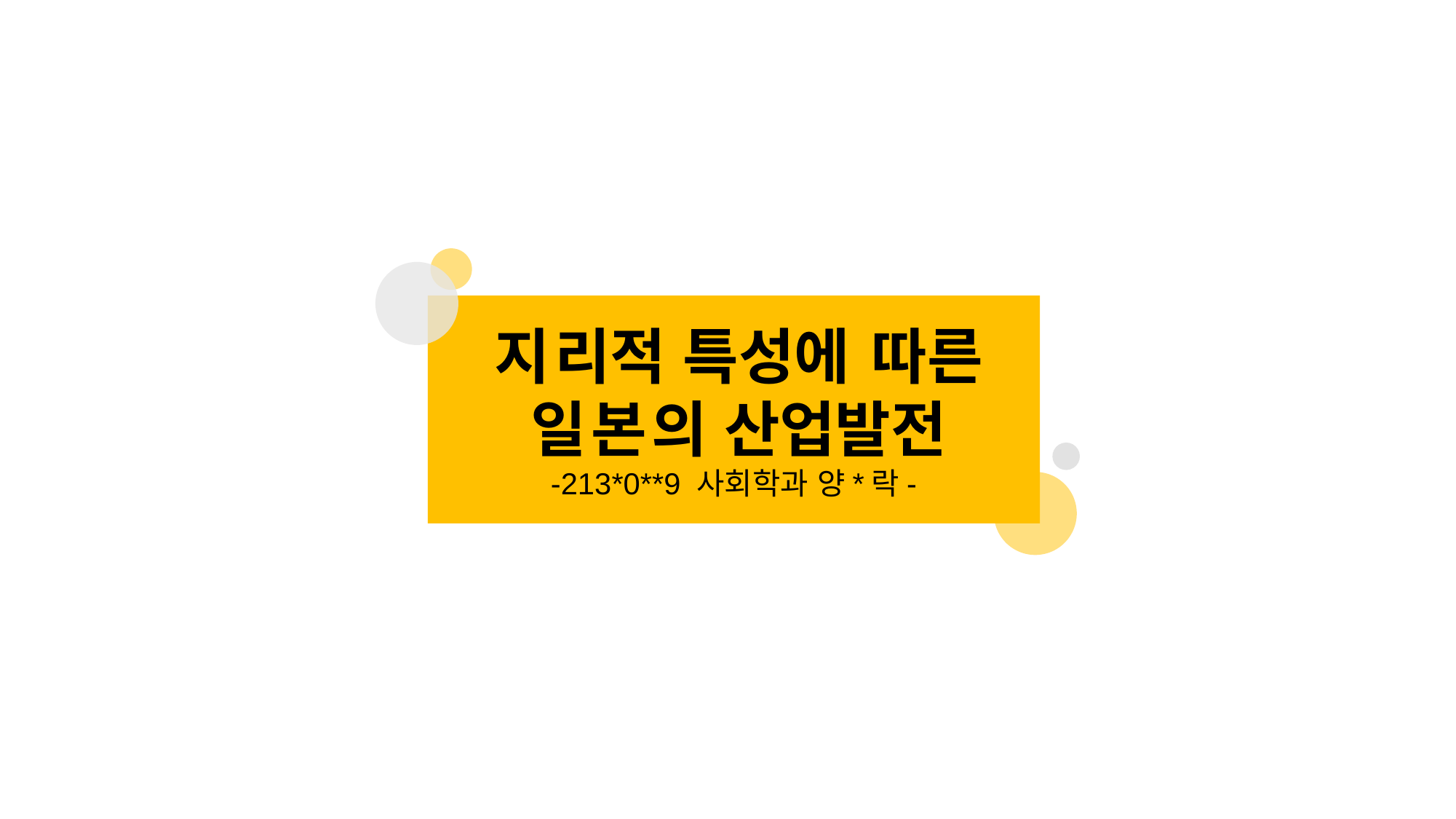

지리적 특성에 따른
일본의 산업발전
-213*0**9 사회학과 양*락-